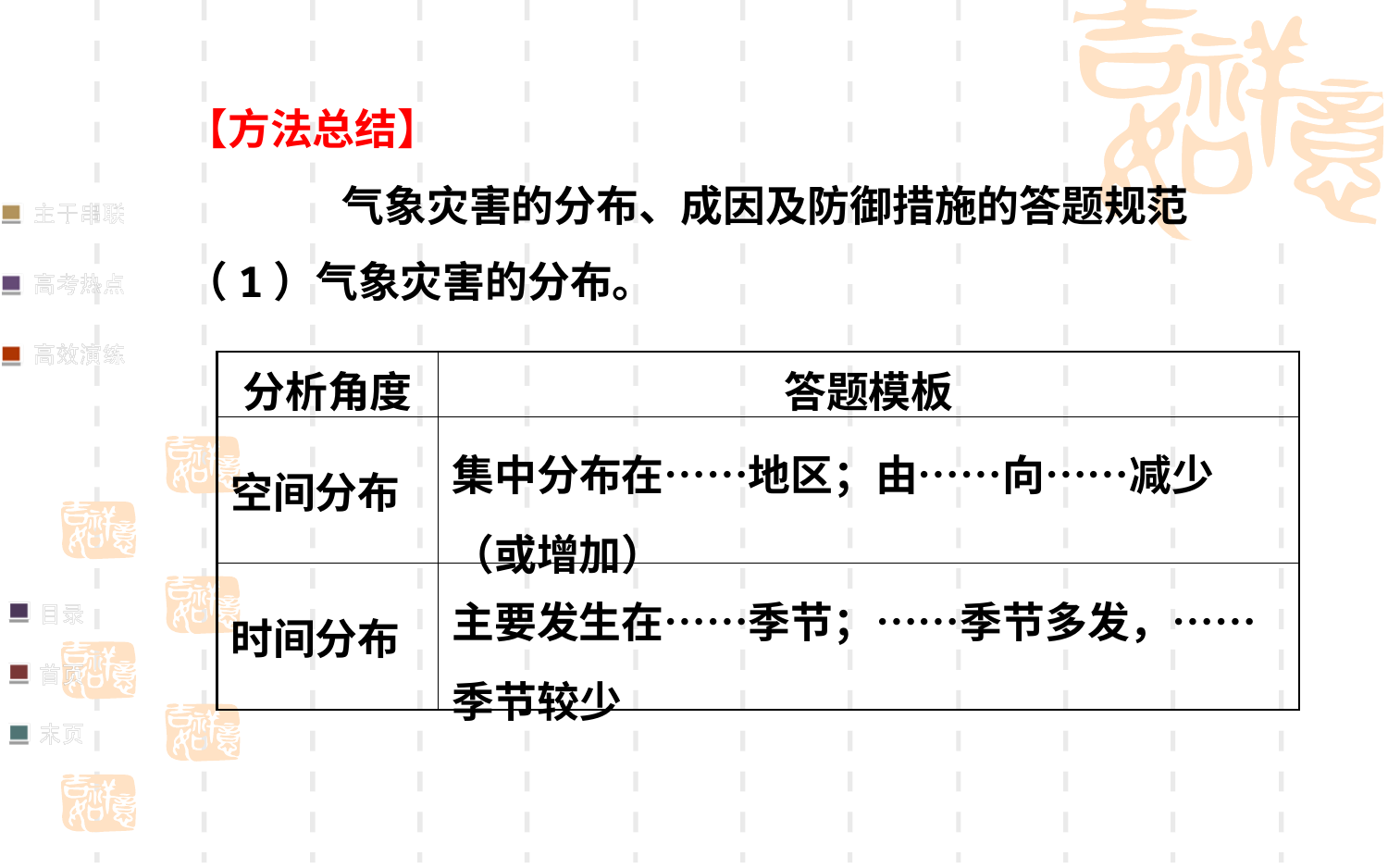

【方法总结】
气象灾害的分布、成因及防御措施的答题规范
（1）气象灾害的分布。
| 分析角度 | 答题模板 |
| --- | --- |
| 空间分布 | 集中分布在……地区；由……向……减少（或增加） |
| 时间分布 | 主要发生在……季节；……季节多发，……季节较少 |